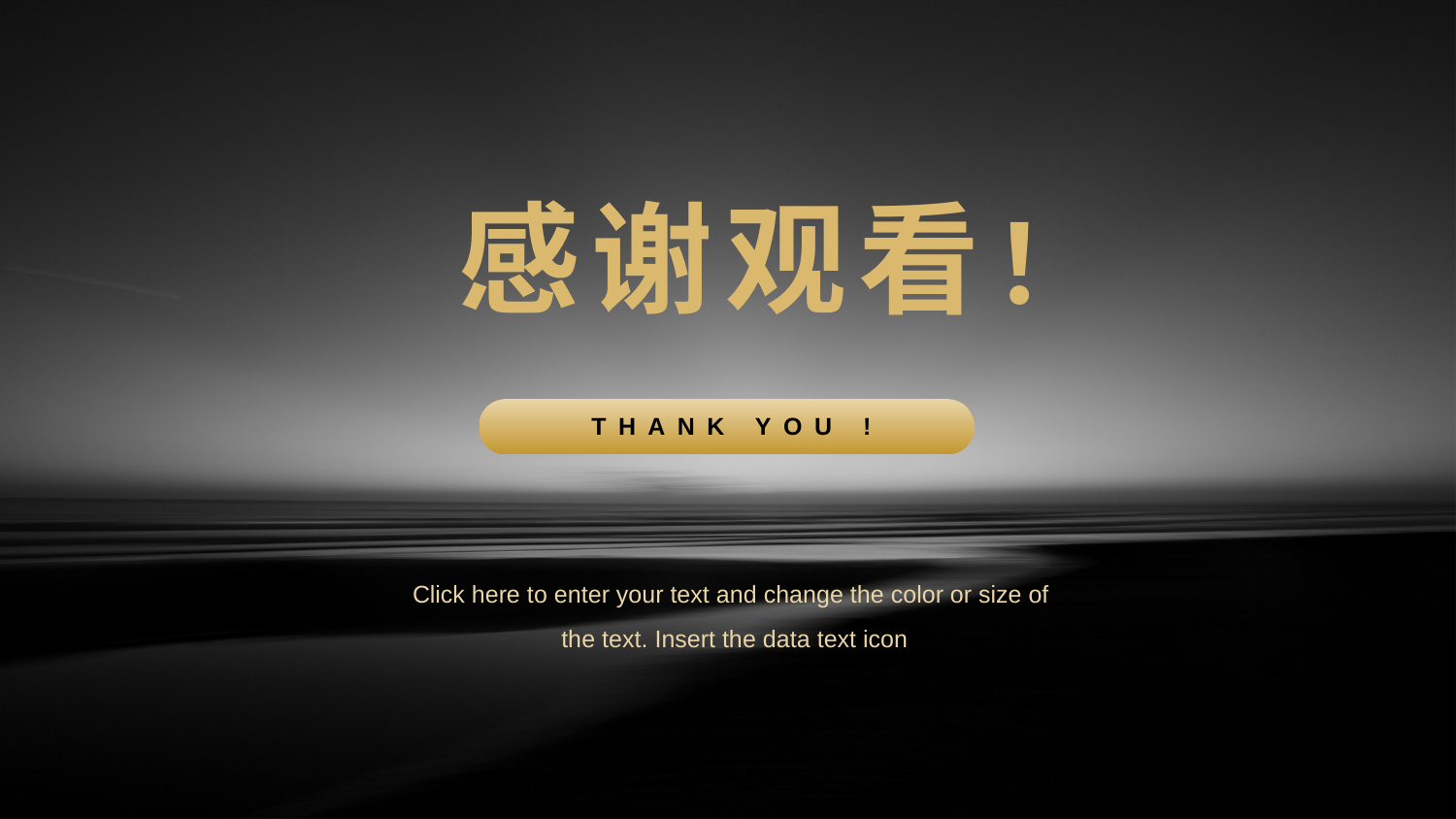

感谢观看！
THANK YOU !
Click here to enter your text and change the color or size of
 the text. Insert the data text icon